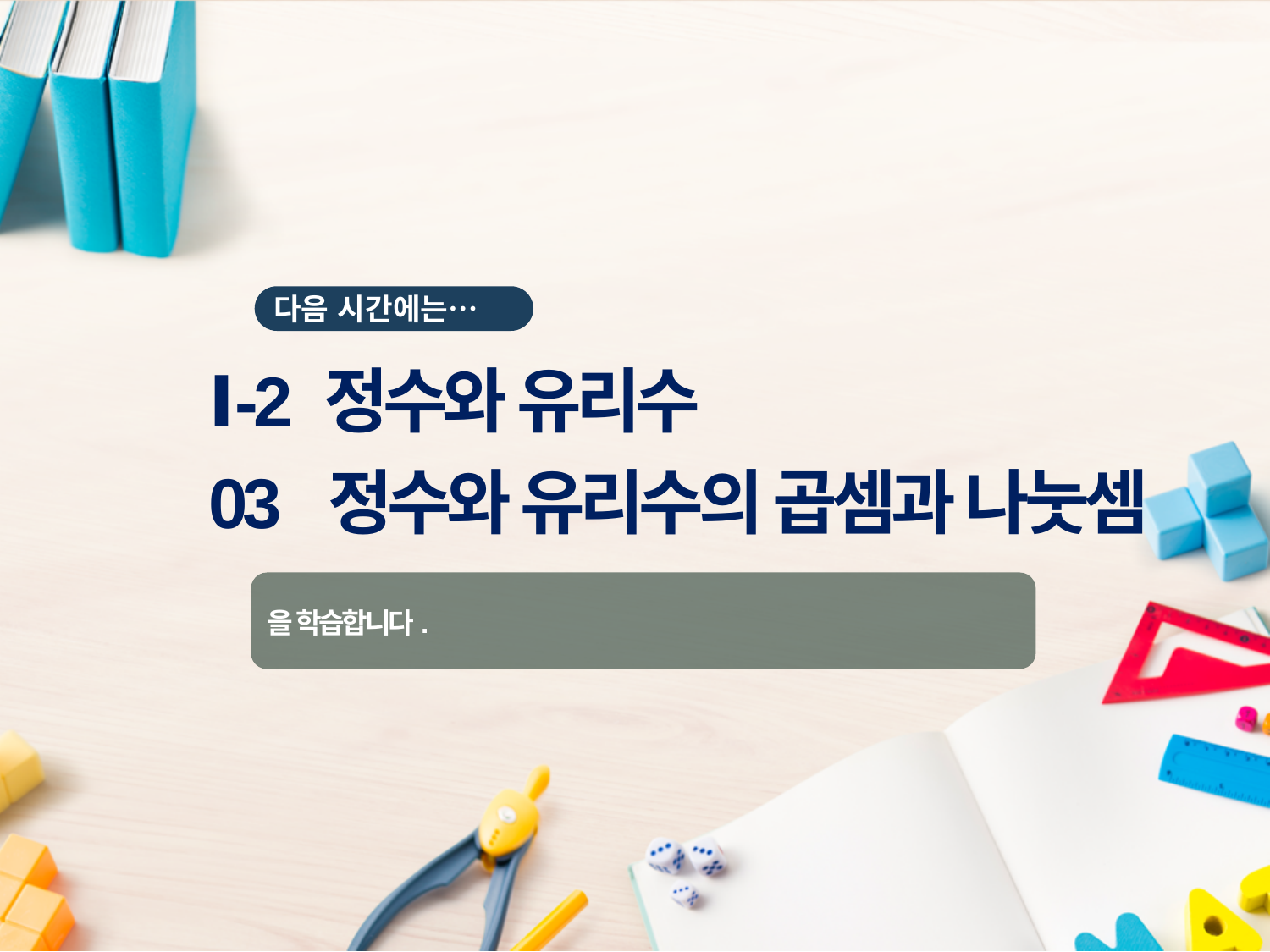

# Ⅰ-2 정수와 유리수 03  정수와 유리수의 곱셈과 나눗셈
을 학습합니다.